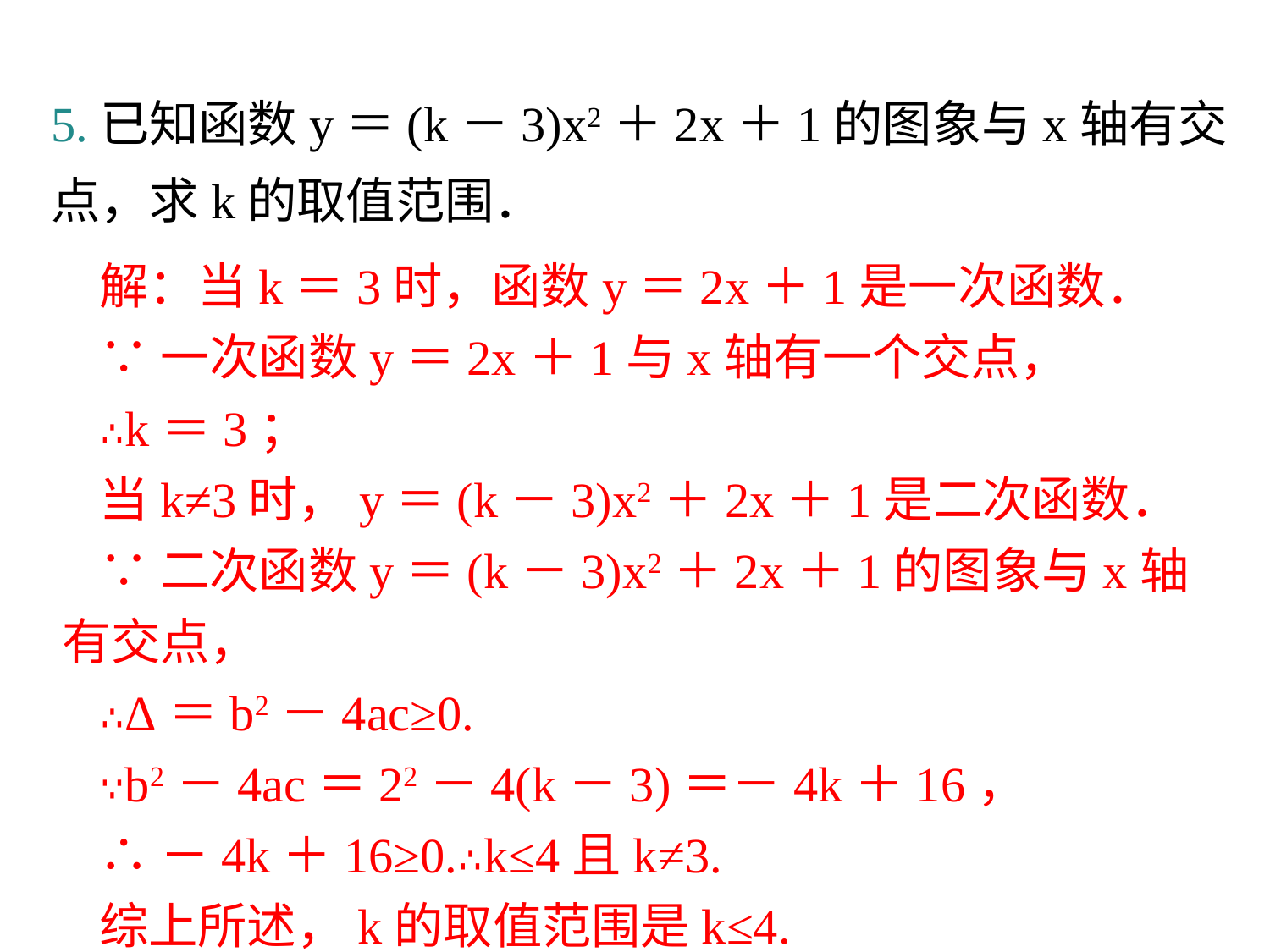

5.已知函数y＝(k－3)x2＋2x＋1的图象与x轴有交点，求k的取值范围．
解：当k＝3时，函数y＝2x＋1是一次函数．
∵一次函数y＝2x＋1与x轴有一个交点，
∴k＝3；
当k≠3时，y＝(k－3)x2＋2x＋1是二次函数．
∵二次函数y＝(k－3)x2＋2x＋1的图象与x轴有交点，
∴Δ＝b2－4ac≥0.
∵b2－4ac＝22－4(k－3)＝－4k＋16，
∴－4k＋16≥0.∴k≤4且k≠3.
综上所述，k的取值范围是k≤4.